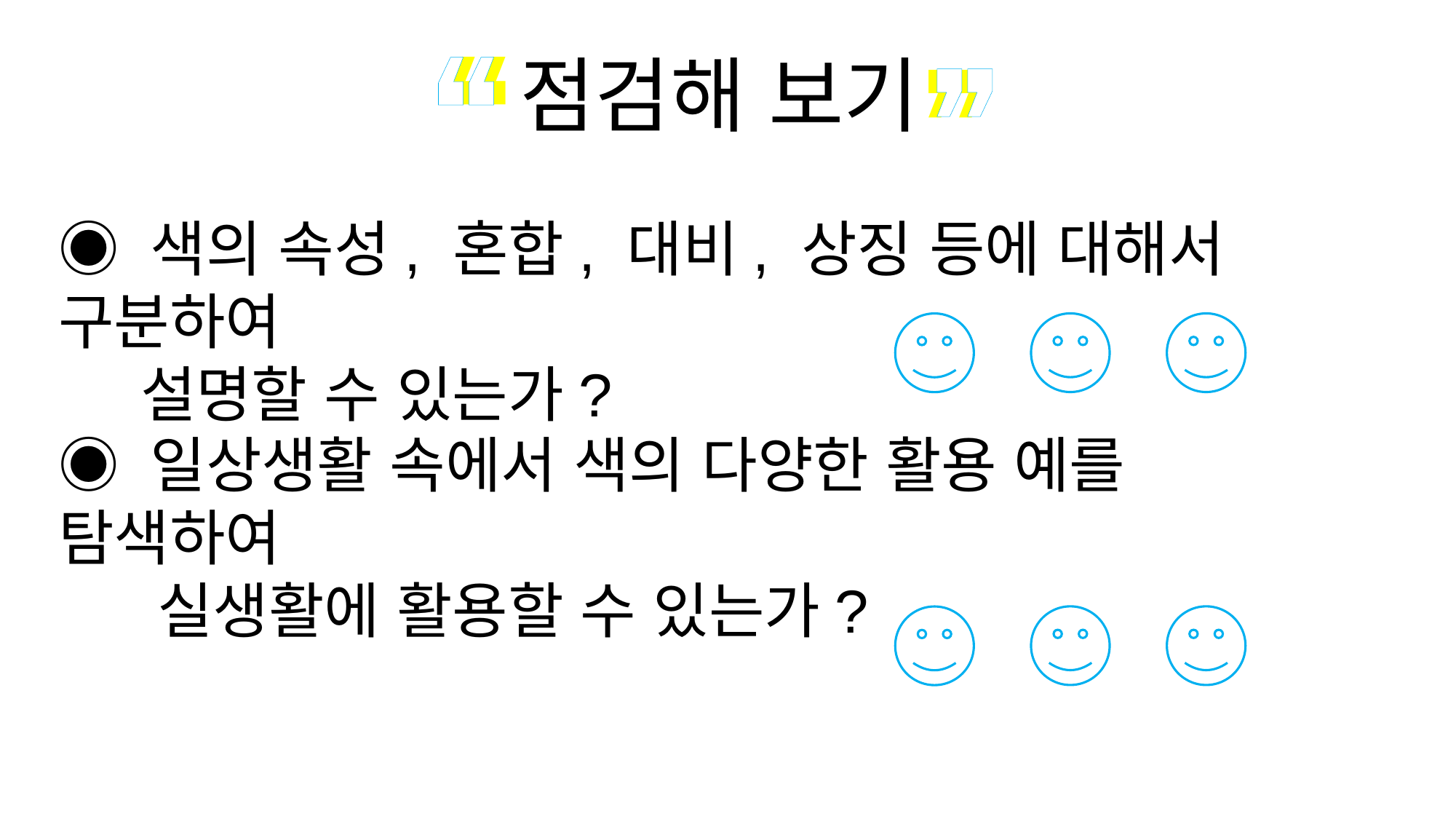

“
“
”
”
점검해 보기
◉ 색의 속성, 혼합, 대비, 상징 등에 대해서 구분하여
    설명할 수 있는가?

◉ 일상생활 속에서 색의 다양한 활용 예를 탐색하여
     실생활에 활용할 수 있는가?